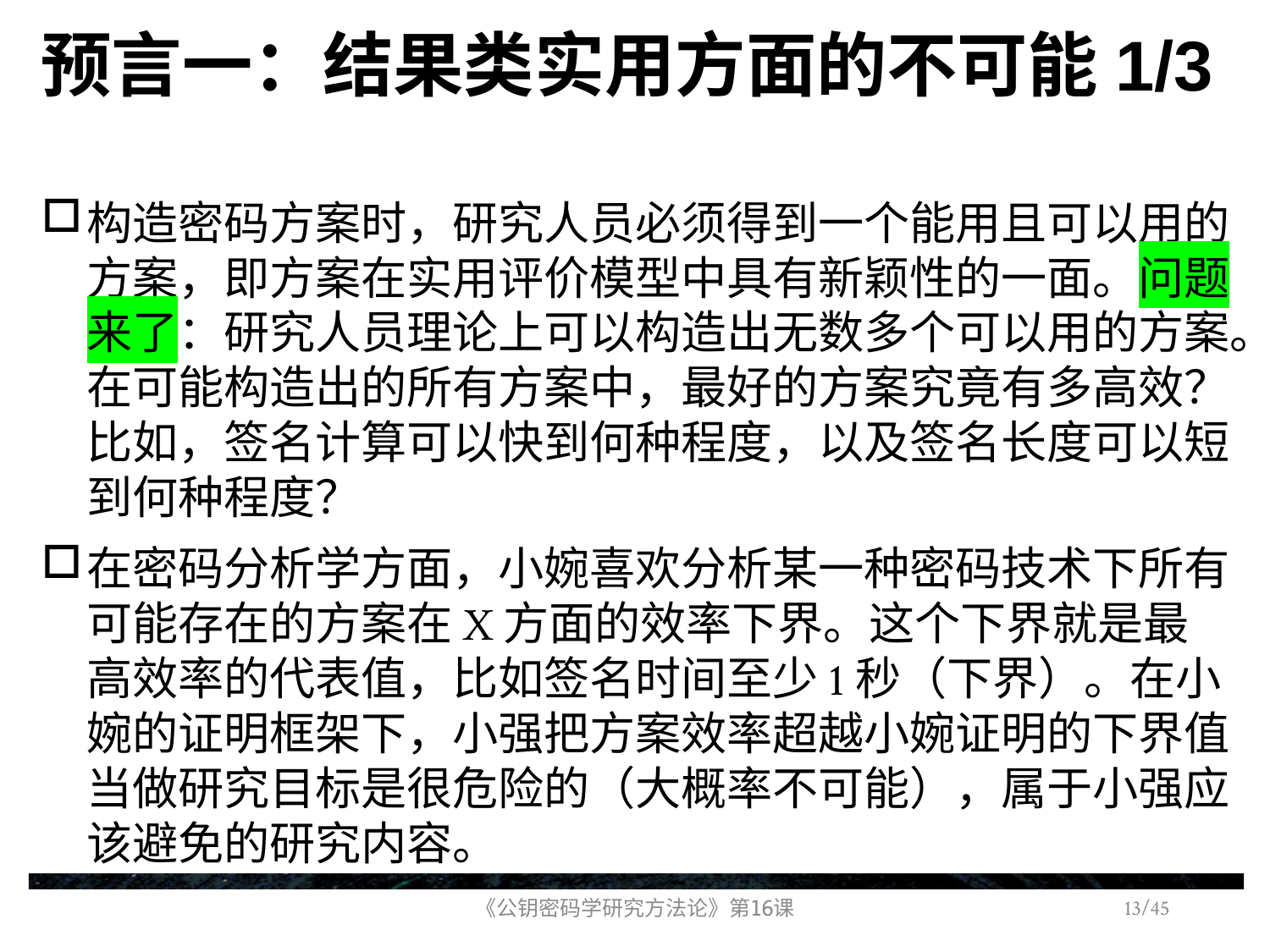

# 预言一：结果类实用方面的不可能1/3
构造密码方案时，研究人员必须得到一个能用且可以用的方案，即方案在实用评价模型中具有新颖性的一面。问题来了：研究人员理论上可以构造出无数多个可以用的方案。在可能构造出的所有方案中，最好的方案究竟有多高效？比如，签名计算可以快到何种程度，以及签名长度可以短到何种程度？
在密码分析学方面，小婉喜欢分析某一种密码技术下所有可能存在的方案在X方面的效率下界。这个下界就是最高效率的代表值，比如签名时间至少1秒（下界）。在小婉的证明框架下，小强把方案效率超越小婉证明的下界值当做研究目标是很危险的（大概率不可能），属于小强应该避免的研究内容。
《公钥密码学研究方法论》第16课
13/45